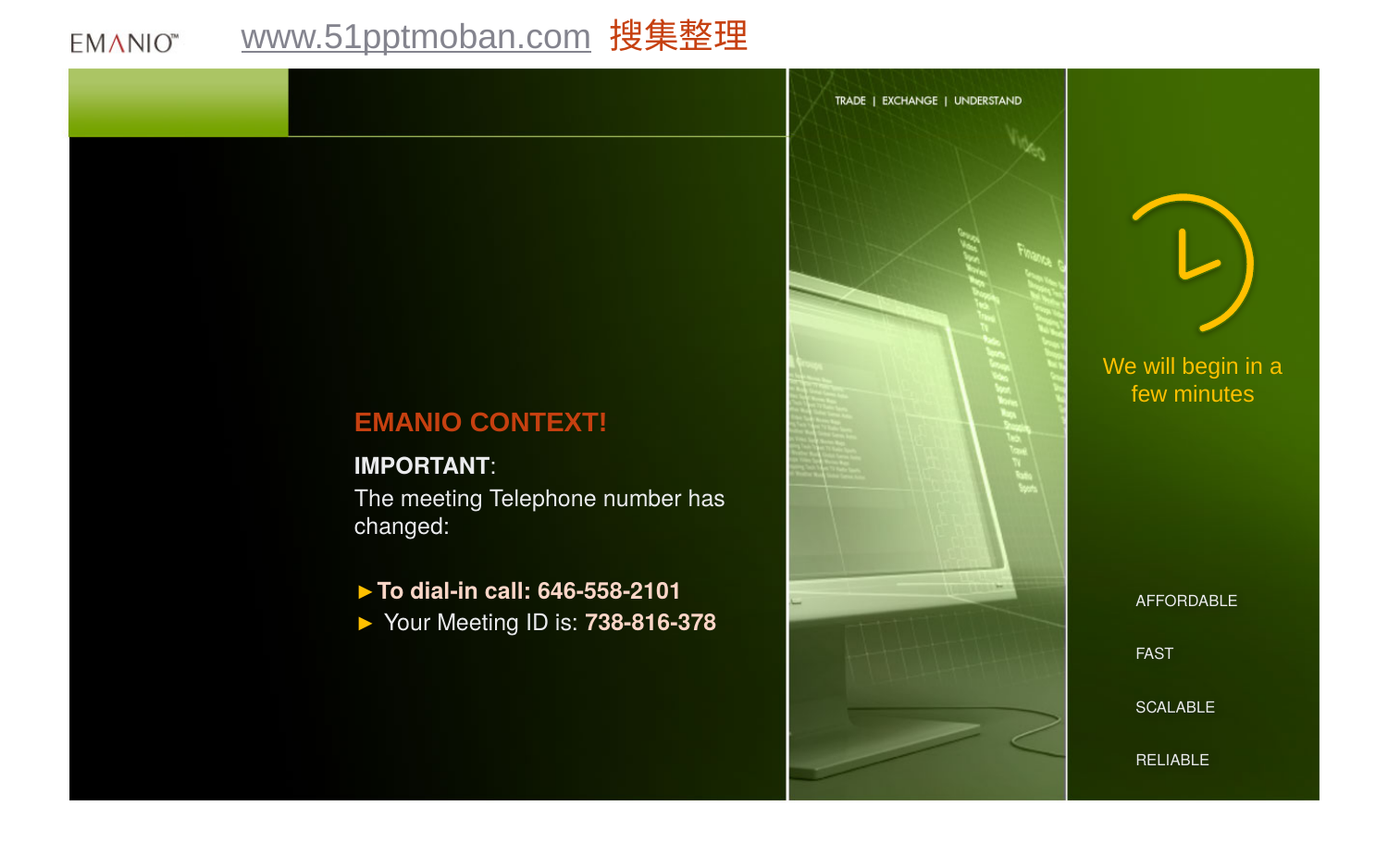

www.51pptmoban.com 搜集整理

We will begin in a few minutes
# EMANIO CONTEXT!
IMPORTANT:
The meeting Telephone number has changed:

►To dial-in call: 646-558-2101
► Your Meeting ID is: 738-816-378